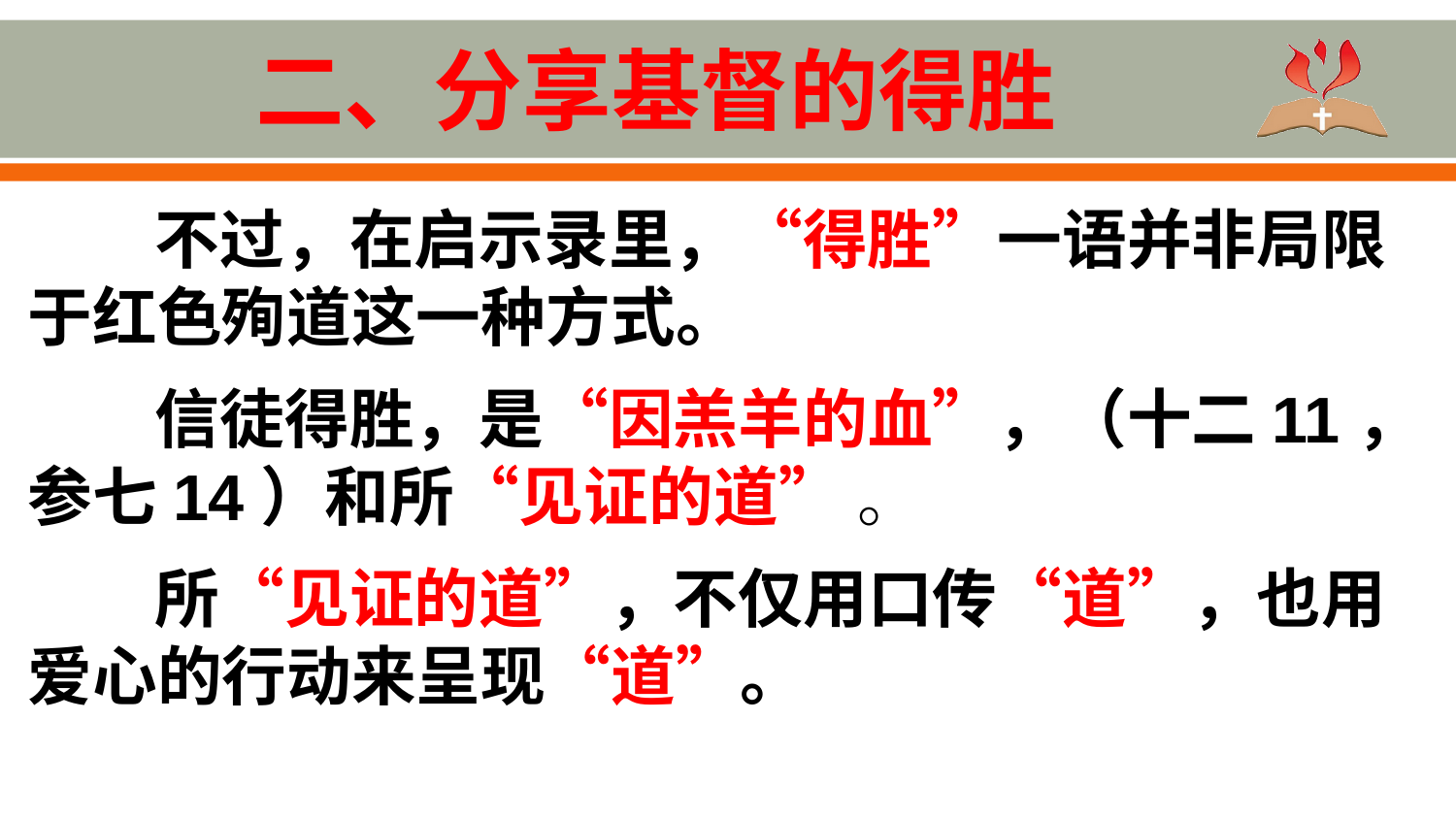

# 二、分享基督的得胜
不过，在启示录里，“得胜”一语并非局限于红色殉道这一种方式。
信徒得胜，是“因羔羊的血”，（十二11，参七14）和所“见证的道” 。
所“见证的道”，不仅用口传“道”，也用爱心的行动来呈现“道”。

31